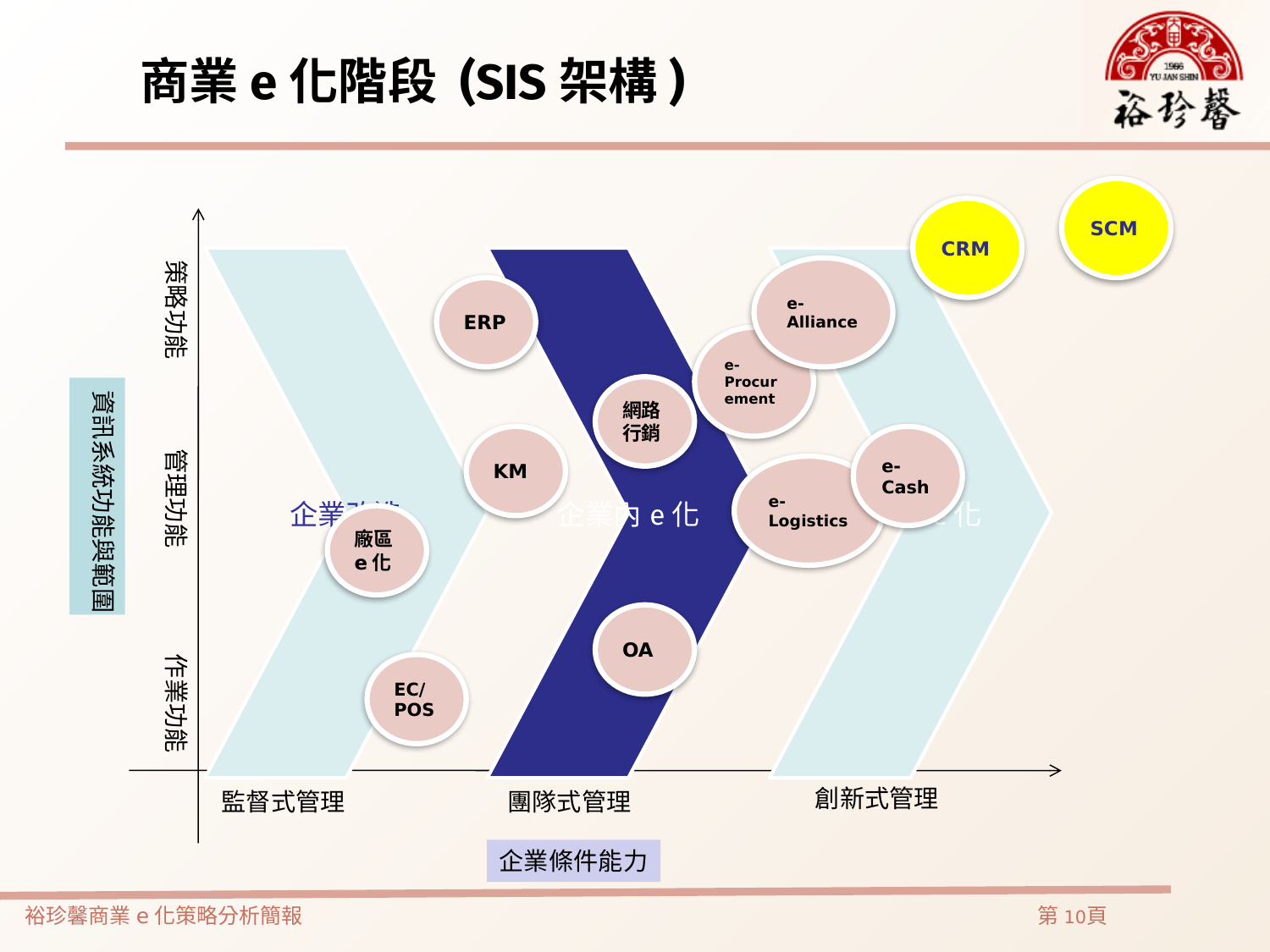

商業e化階段 (SIS架構)
SCM
CRM
企業改造
企業內e化
企業間e化
策略功能
e-Alliance
ERP
e-Procurement
網路行銷
資訊系統功能與範圍
KM
e-Cash
管理功能
e-Logistics
廠區
e化
OA
作業功能
EC/
POS
創新式管理
監督式管理
團隊式管理
企業條件能力